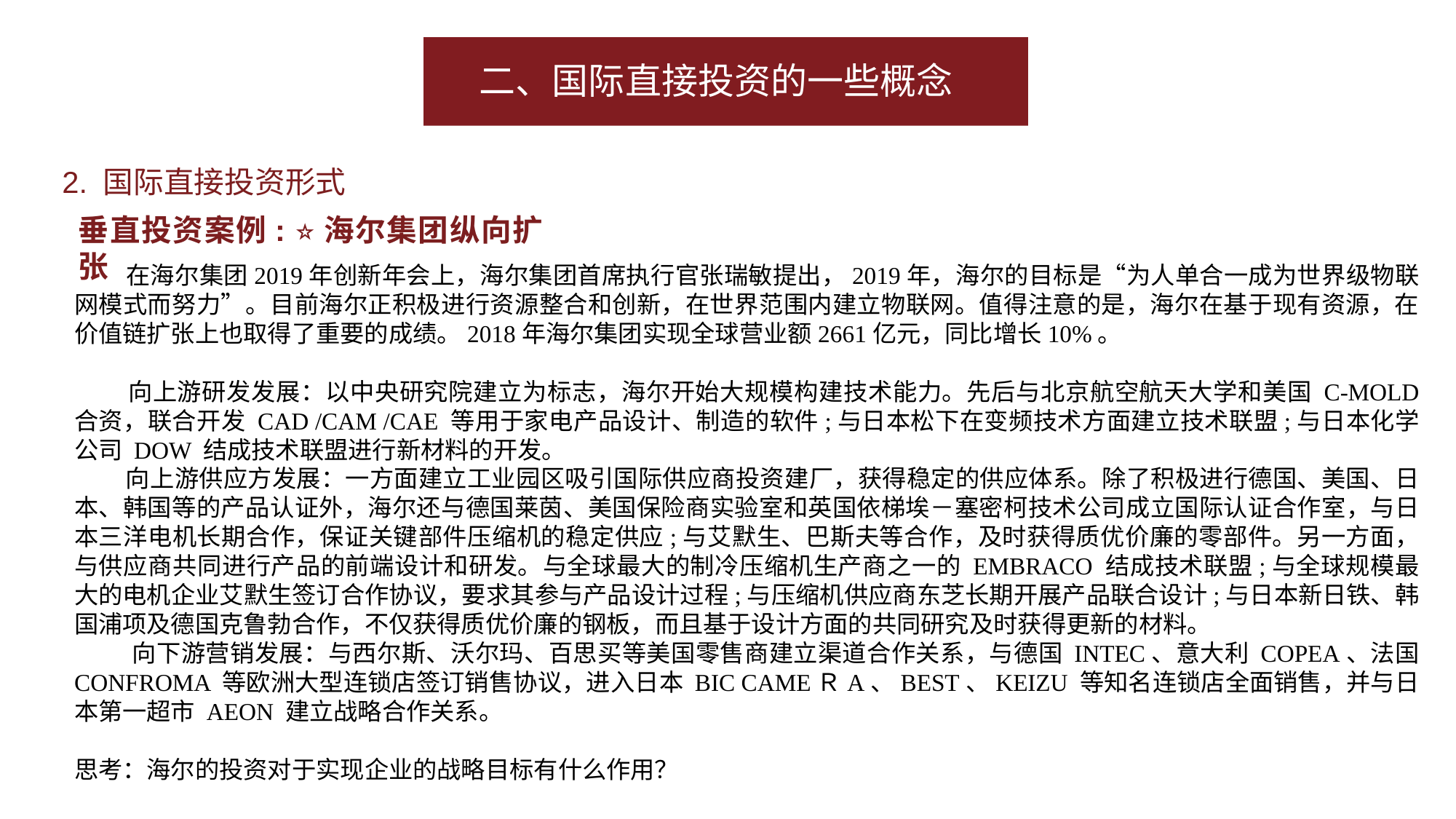

二、国际直接投资的一些概念
2. 国际直接投资形式
垂直投资案例: ⭐海尔集团纵向扩张

        在海尔集团2019年创新年会上，海尔集团首席执行官张瑞敏提出，2019年，海尔的目标是“为人单合一成为世界级物联网模式而努力”。目前海尔正积极进行资源整合和创新，在世界范围内建立物联网。值得注意的是，海尔在基于现有资源，在价值链扩张上也取得了重要的成绩。2018年海尔集团实现全球营业额2661亿元，同比增长10%。

        向上游研发发展：以中央研究院建立为标志，海尔开始大规模构建技术能力。先后与北京航空航天大学和美国 C-MOLD 合资，联合开发 CAD /CAM /CAE 等用于家电产品设计、制造的软件;与日本松下在变频技术方面建立技术联盟;与日本化学公司 DOW 结成技术联盟进行新材料的开发。
        向上游供应方发展：一方面建立工业园区吸引国际供应商投资建厂，获得稳定的供应体系。除了积极进行德国、美国、日本、韩国等的产品认证外，海尔还与德国莱茵、美国保险商实验室和英国依梯埃－塞密柯技术公司成立国际认证合作室，与日本三洋电机长期合作，保证关键部件压缩机的稳定供应;与艾默生、巴斯夫等合作，及时获得质优价廉的零部件。另一方面，与供应商共同进行产品的前端设计和研发。与全球最大的制冷压缩机生产商之一的 EMBRACO 结成技术联盟;与全球规模最大的电机企业艾默生签订合作协议，要求其参与产品设计过程;与压缩机供应商东芝长期开展产品联合设计;与日本新日铁、韩国浦项及德国克鲁勃合作，不仅获得质优价廉的钢板，而且基于设计方面的共同研究及时获得更新的材料。
         向下游营销发展：与西尔斯、沃尔玛、百思买等美国零售商建立渠道合作关系，与德国 INTEC、意大利 COPEA、法国 CONFROMA 等欧洲大型连锁店签订销售协议，进入日本 BIC CAMEＲA、BEST、KEIZU 等知名连锁店全面销售，并与日本第一超市 AEON 建立战略合作关系。

思考：海尔的投资对于实现企业的战略目标有什么作用？